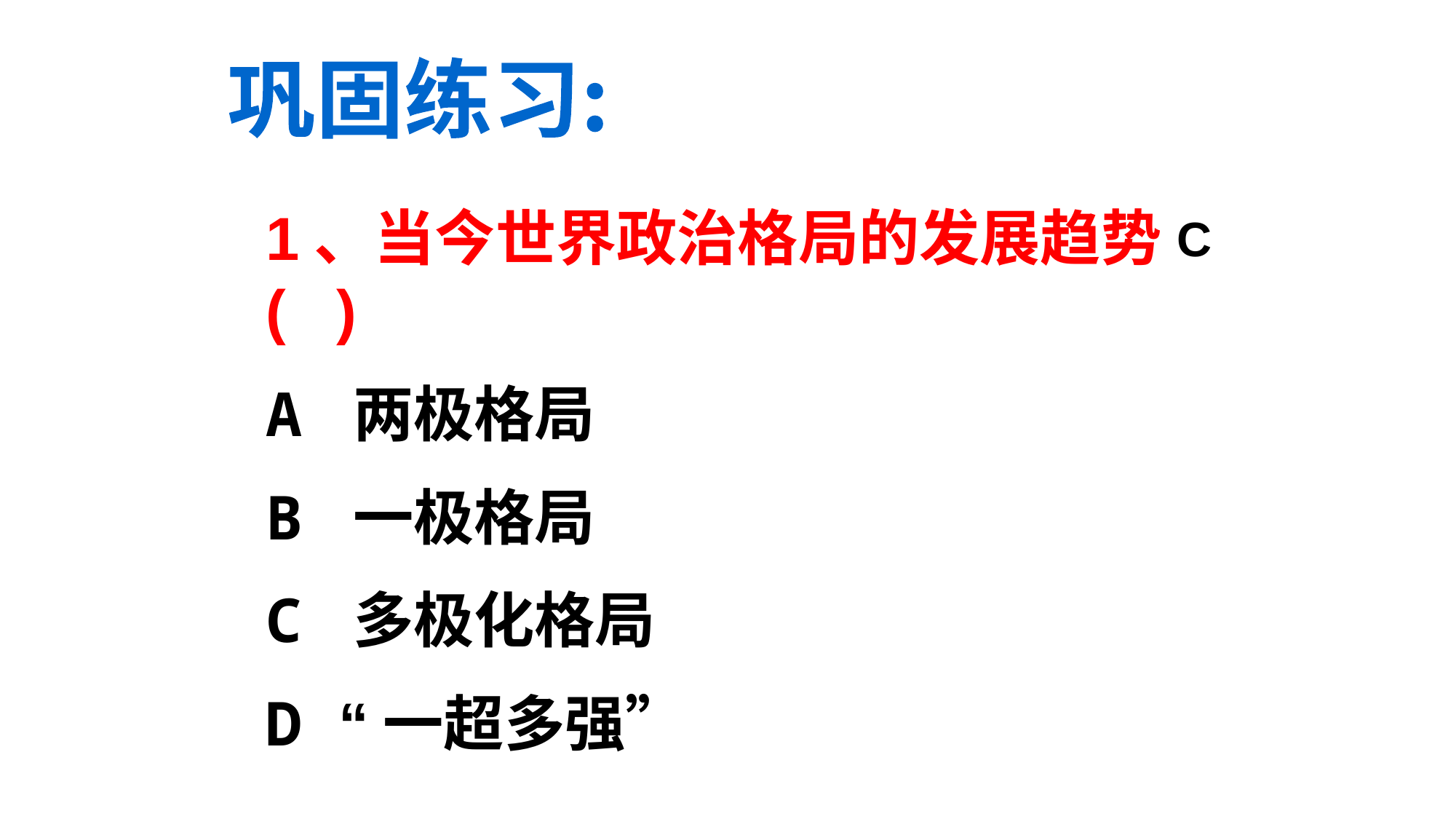

巩固练习:
1、当今世界政治格局的发展趋势(   )
A 两极格局
B 一极格局
C 多极化格局
D “一超多强”
C